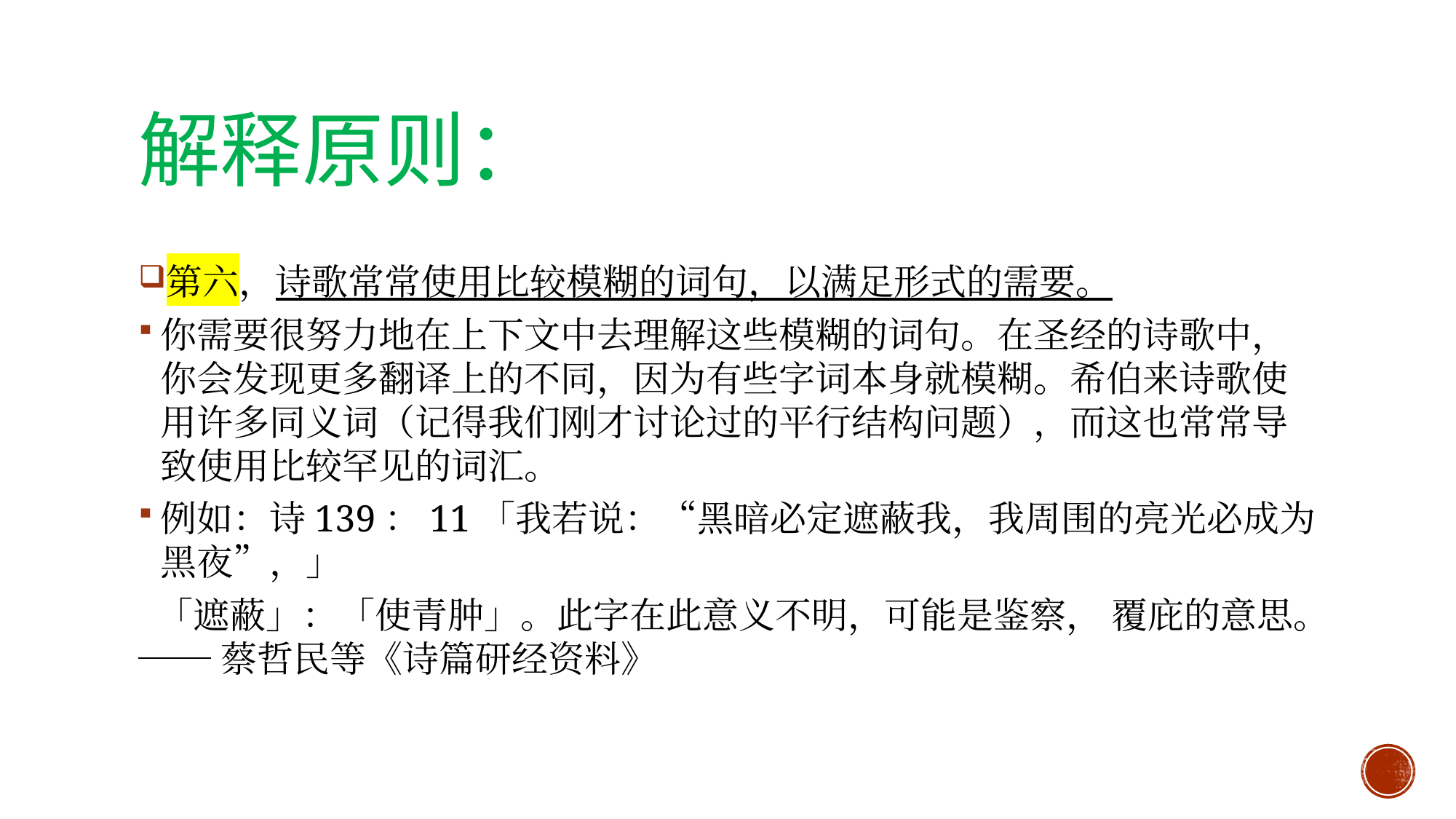

# 解释原则：
第六，诗歌常常使用比较模糊的词句，以满足形式的需要。
你需要很努力地在上下文中去理解这些模糊的词句。在圣经的诗歌中，你会发现更多翻译上的不同，因为有些字词本身就模糊。希伯来诗歌使用许多同义词（记得我们刚才讨论过的平行结构问题），而这也常常导致使用比较罕见的词汇。
例如：诗139：11「我若说：“黑暗必定遮蔽我，我周围的亮光必成为黑夜”，」
 「遮蔽」：「使青肿」。此字在此意义不明，可能是鉴察， 覆庇的意思。── 蔡哲民等《诗篇研经资料》